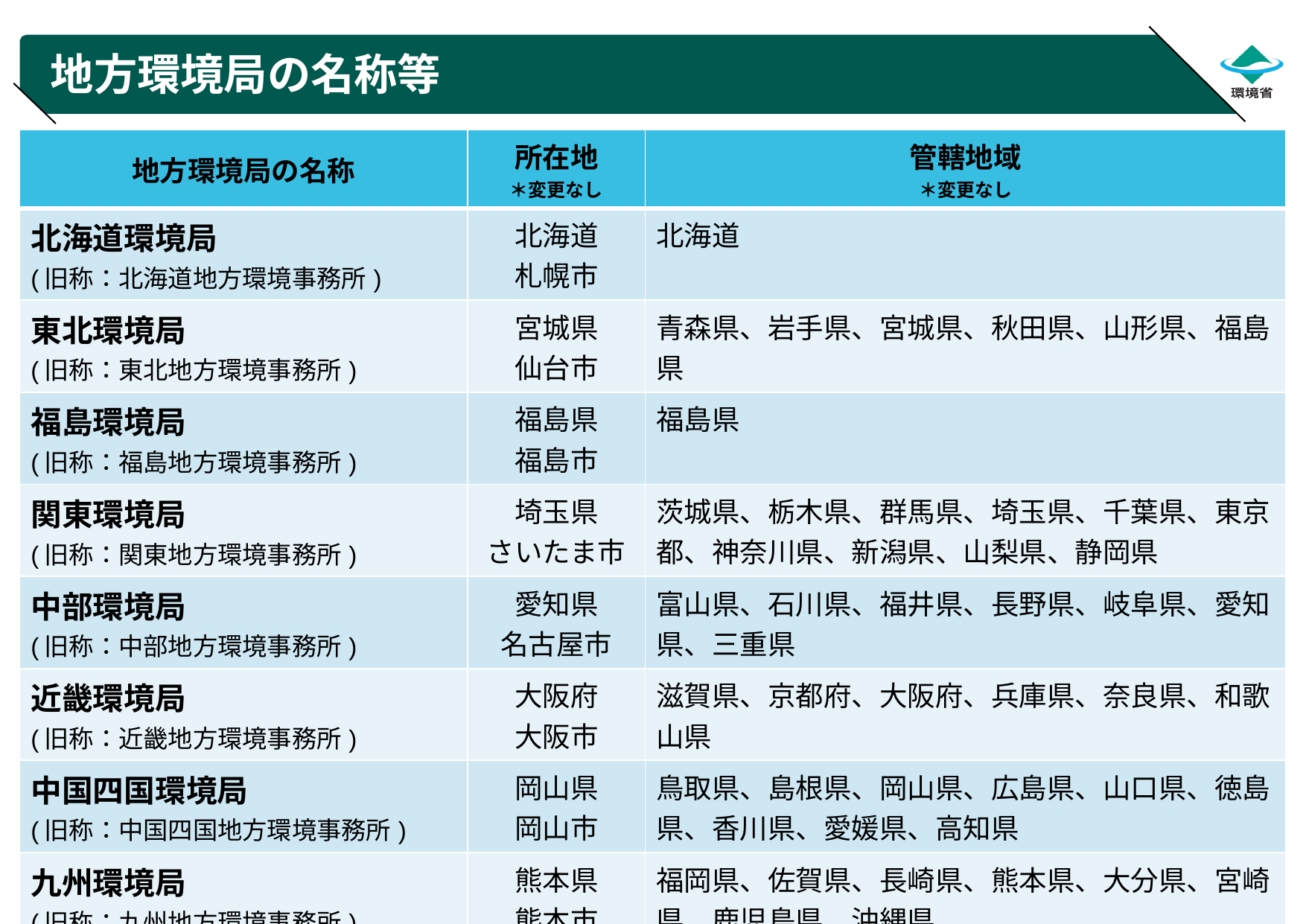

# 地方環境局の名称等
| 地方環境局の名称 | 所在地 ＊変更なし | 管轄地域 ＊変更なし |
| --- | --- | --- |
| 北海道環境局 (旧称：北海道地方環境事務所) | 北海道 札幌市 | 北海道 |
| 東北環境局 (旧称：東北地方環境事務所) | 宮城県 仙台市 | 青森県、岩手県、宮城県、秋田県、山形県、福島県 |
| 福島環境局 (旧称：福島地方環境事務所) | 福島県 福島市 | 福島県 |
| 関東環境局 (旧称：関東地方環境事務所) | 埼玉県 さいたま市 | 茨城県、栃木県、群馬県、埼玉県、千葉県、東京都、神奈川県、新潟県、山梨県、静岡県 |
| 中部環境局 (旧称：中部地方環境事務所) | 愛知県 名古屋市 | 富山県、石川県、福井県、長野県、岐阜県、愛知県、三重県 |
| 近畿環境局 (旧称：近畿地方環境事務所) | 大阪府 大阪市 | 滋賀県、京都府、大阪府、兵庫県、奈良県、和歌山県 |
| 中国四国環境局 (旧称：中国四国地方環境事務所) | 岡山県 岡山市 | 鳥取県、島根県、岡山県、広島県、山口県、徳島県、香川県、愛媛県、高知県 |
| 九州環境局 (旧称：九州地方環境事務所) | 熊本県 熊本市 | 福岡県、佐賀県、長崎県、熊本県、大分県、宮崎県、鹿児島県、沖縄県 |